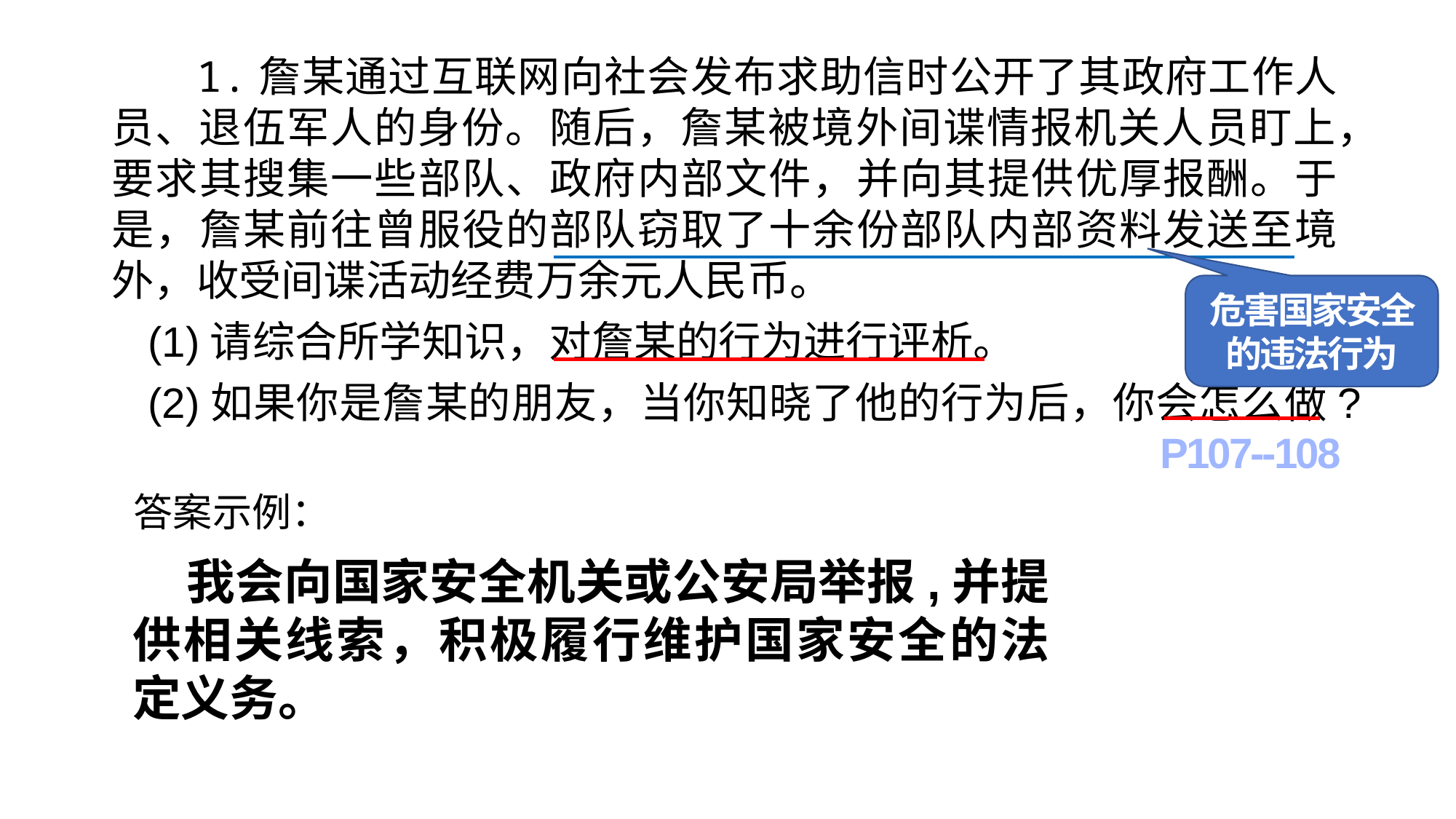

1.詹某通过互联网向社会发布求助信时公开了其政府工作人员、退伍军人的身份。随后，詹某被境外间谍情报机关人员盯上，要求其搜集一些部队、政府内部文件，并向其提供优厚报酬。于是，詹某前往曾服役的部队窃取了十余份部队内部资料发送至境外，收受间谍活动经费万余元人民币。
(1)请综合所学知识，对詹某的行为进行评析。
(2)如果你是詹某的朋友，当你知晓了他的行为后，你会怎么做?
危害国家安全的违法行为
P107--108
答案示例：
     我会向国家安全机关或公安局举报,并提供相关线索，积极履行维护国家安全的法定义务。